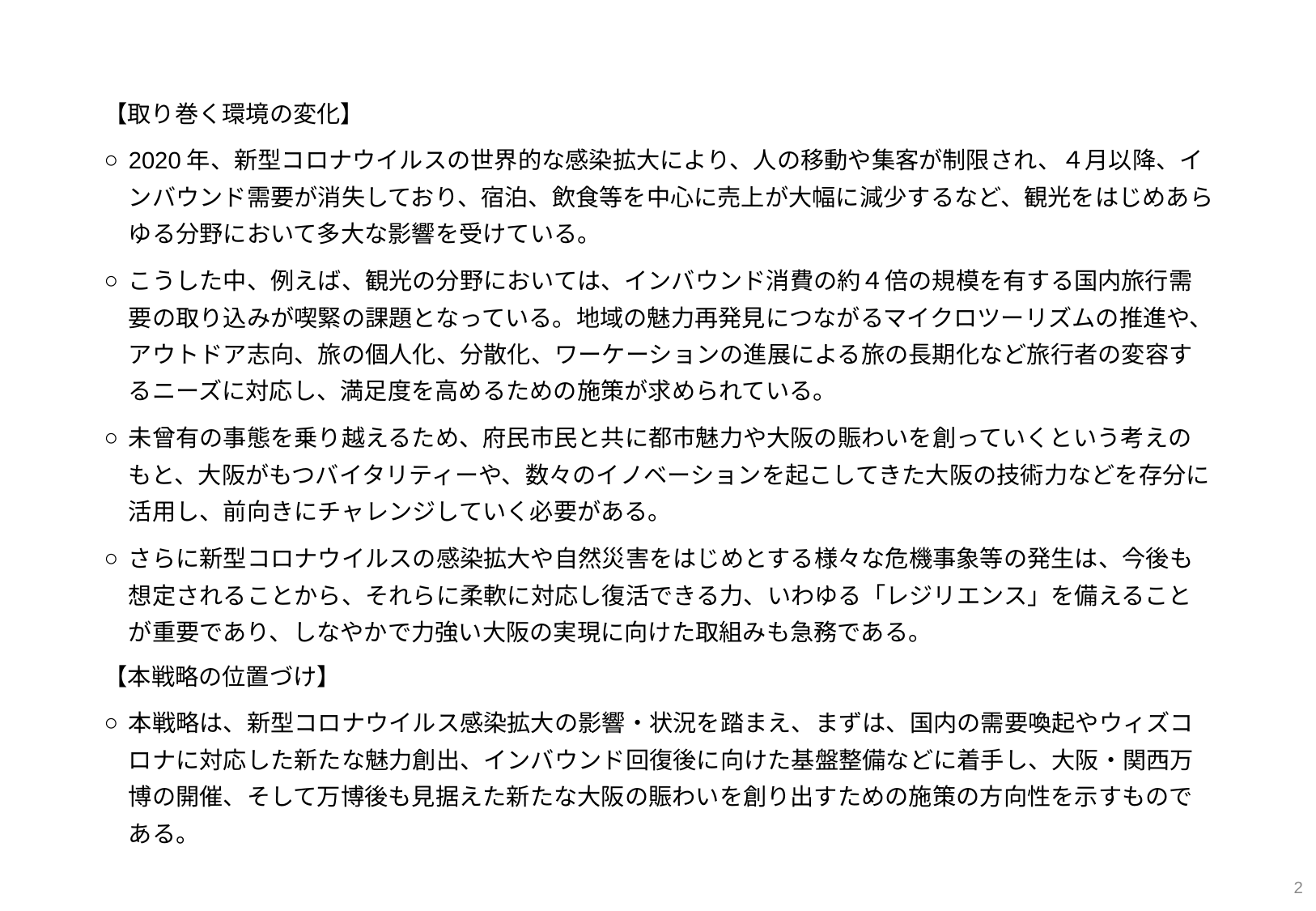

【取り巻く環境の変化】
2020年、新型コロナウイルスの世界的な感染拡大により、人の移動や集客が制限され、４月以降、インバウンド需要が消失しており、宿泊、飲食等を中心に売上が大幅に減少するなど、観光をはじめあらゆる分野において多大な影響を受けている。
こうした中、例えば、観光の分野においては、インバウンド消費の約４倍の規模を有する国内旅行需要の取り込みが喫緊の課題となっている。地域の魅力再発見につながるマイクロツーリズムの推進や、アウトドア志向、旅の個人化、分散化、ワーケーションの進展による旅の長期化など旅行者の変容するニーズに対応し、満足度を高めるための施策が求められている。
未曾有の事態を乗り越えるため、府民市民と共に都市魅力や大阪の賑わいを創っていくという考えのもと、大阪がもつバイタリティーや、数々のイノベーションを起こしてきた大阪の技術力などを存分に活用し、前向きにチャレンジしていく必要がある。
さらに新型コロナウイルスの感染拡大や自然災害をはじめとする様々な危機事象等の発生は、今後も想定されることから、それらに柔軟に対応し復活できる力、いわゆる「レジリエンス」を備えることが重要であり、しなやかで力強い大阪の実現に向けた取組みも急務である。
【本戦略の位置づけ】
本戦略は、新型コロナウイルス感染拡大の影響・状況を踏まえ、まずは、国内の需要喚起やウィズコロナに対応した新たな魅力創出、インバウンド回復後に向けた基盤整備などに着手し、大阪・関西万博の開催、そして万博後も見据えた新たな大阪の賑わいを創り出すための施策の方向性を示すものである。

2